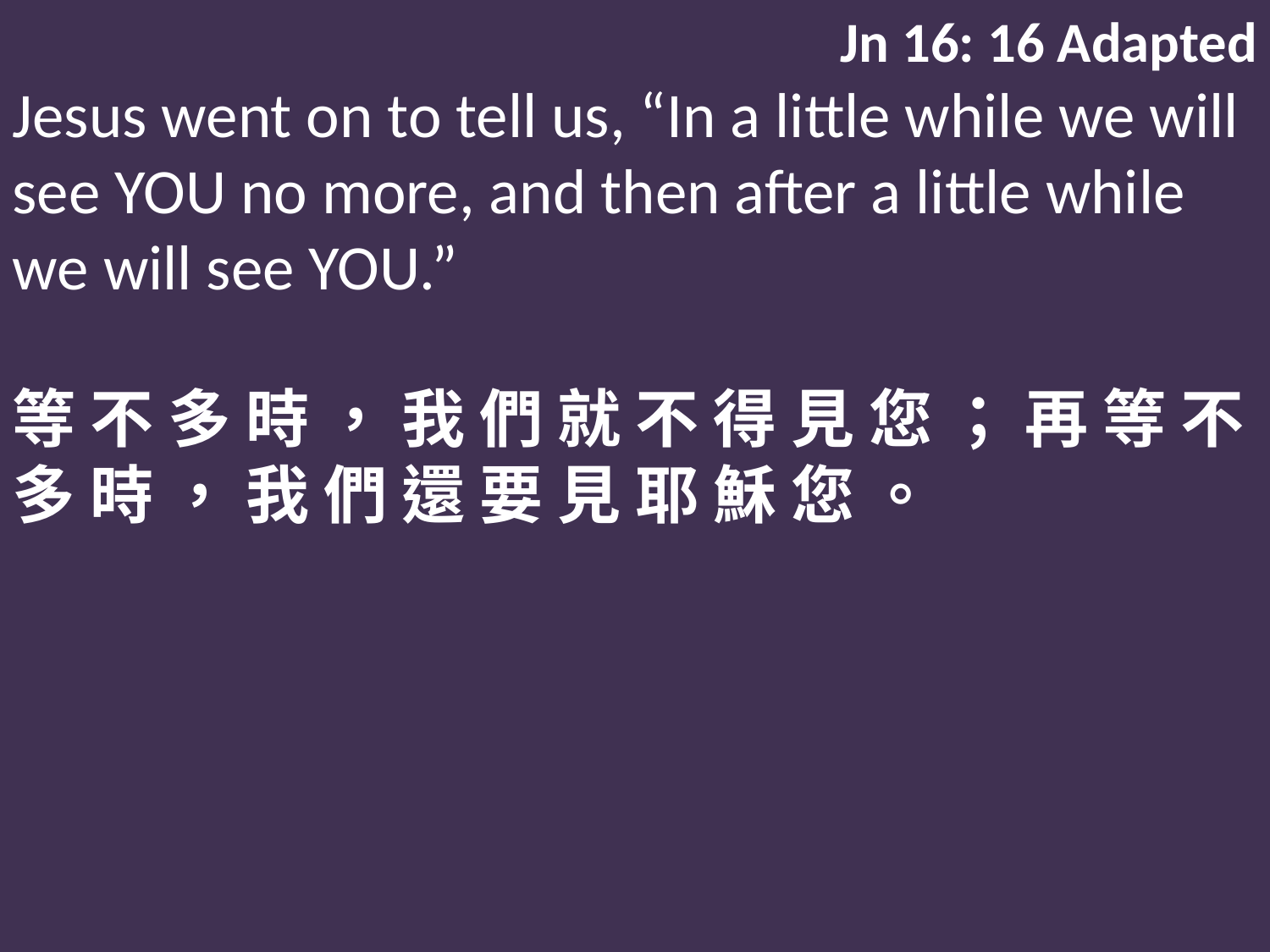

Jn 16: 16 Adapted
Jesus went on to tell us, “In a little while we will see YOU no more, and then after a little while we will see YOU.”

等 不 多 時 ， 我 們 就 不 得 見 您 ； 再 等 不 多 時 ， 我 們 還 要 見 耶 穌 您 。